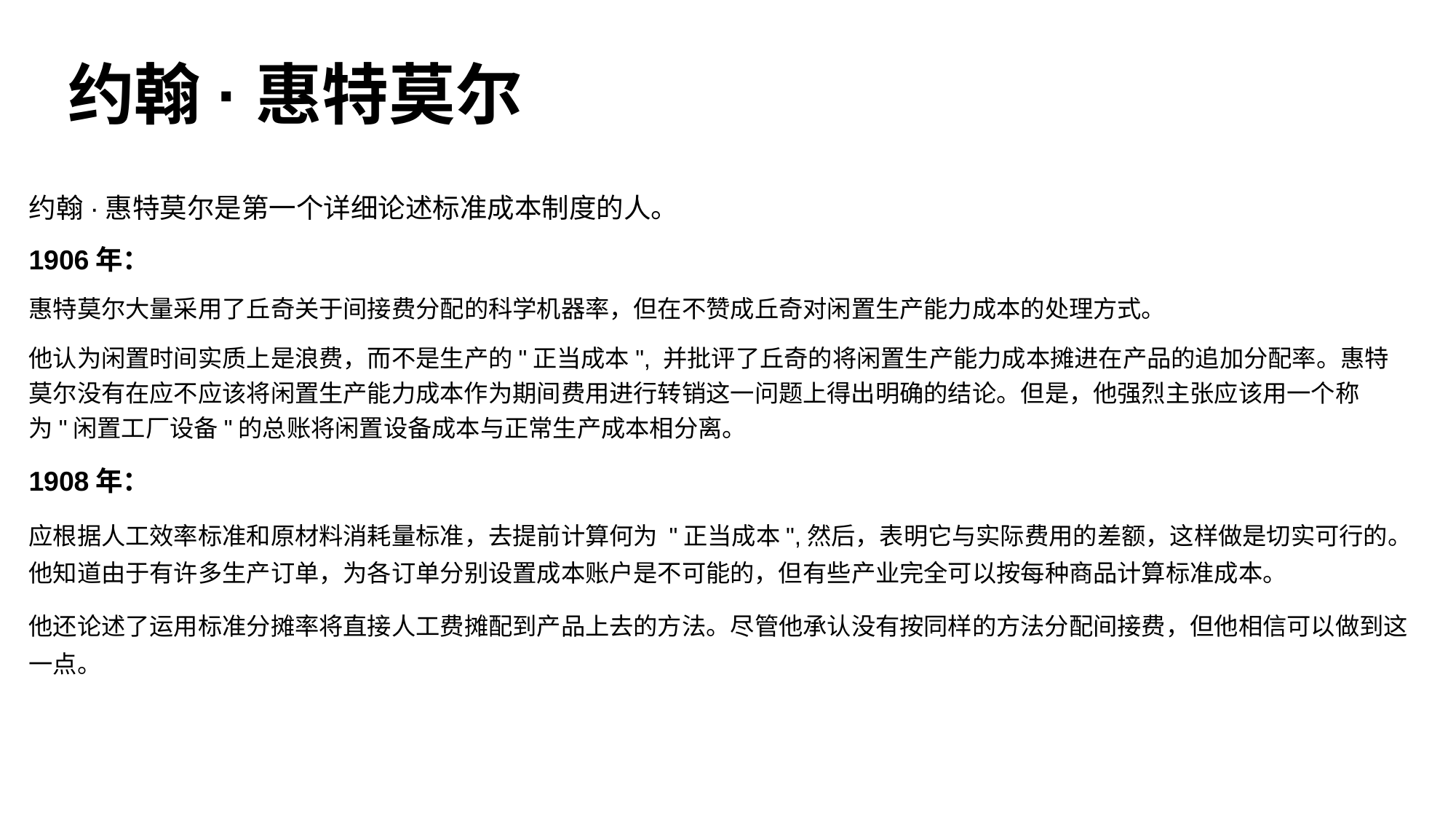

# 约翰·惠特莫尔
约翰·惠特莫尔是第一个详细论述标准成本制度的人。
1906年：
惠特莫尔大量采用了丘奇关于间接费分配的科学机器率，但在不赞成丘奇对闲置生产能力成本的处理方式。
他认为闲置时间实质上是浪费，而不是生产的"正当成本", 并批评了丘奇的将闲置生产能力成本摊进在产品的追加分配率。惠特莫尔没有在应不应该将闲置生产能力成本作为期间费用进行转销这一问题上得出明确的结论。但是，他强烈主张应该用一个称为"闲置工厂设备"的总账将闲置设备成本与正常生产成本相分离。
1908年：
应根据人工效率标准和原材料消耗量标准，去提前计算何为 "正当成本",然后，表明它与实际费用的差额，这样做是切实可行的。他知道由于有许多生产订单，为各订单分别设置成本账户是不可能的，但有些产业完全可以按每种商品计算标准成本。
他还论述了运用标准分摊率将直接人工费摊配到产品上去的方法。尽管他承认没有按同样的方法分配间接费，但他相信可以做到这一点。